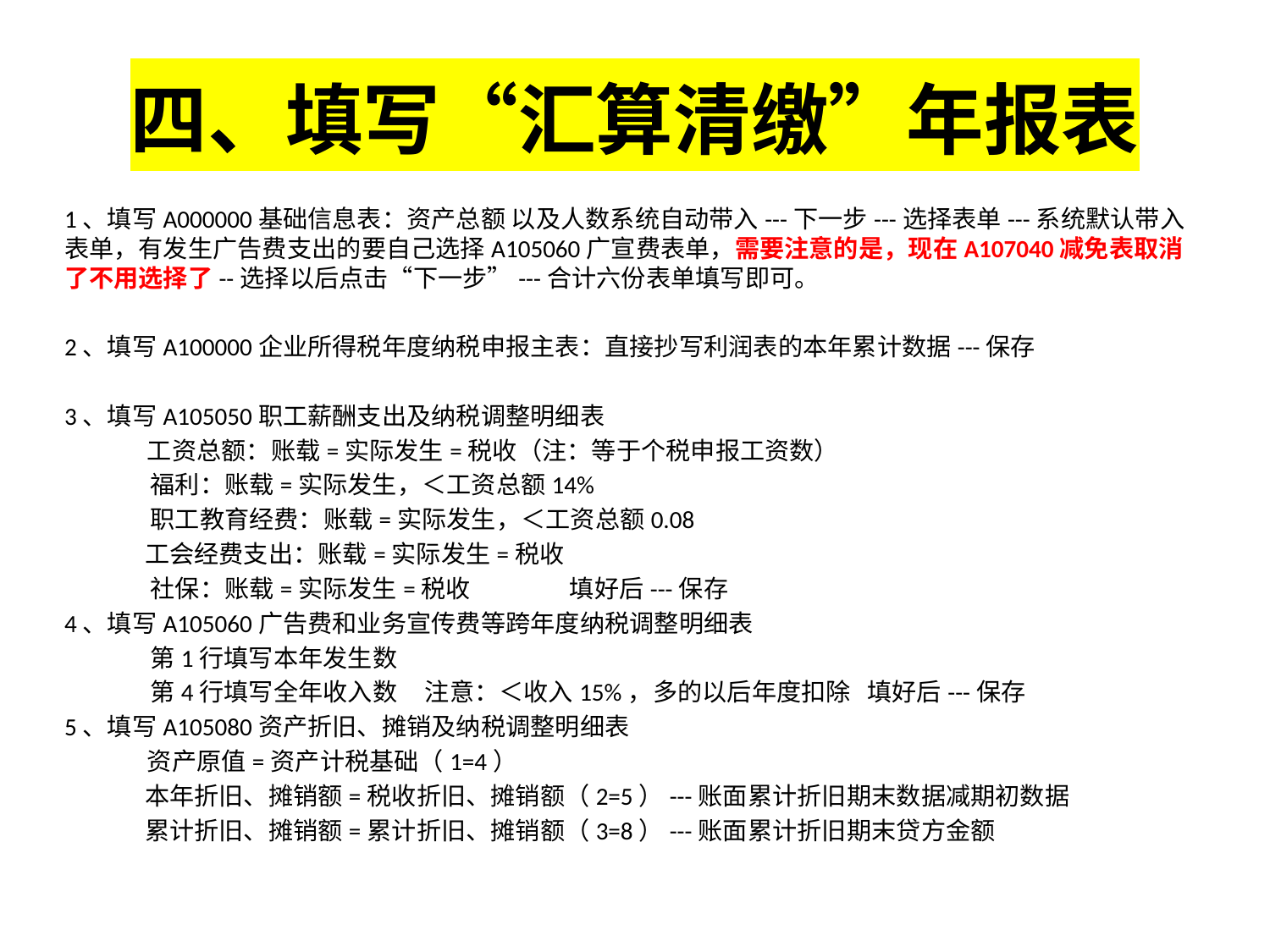

# 四、填写“汇算清缴”年报表
1、填写A000000基础信息表：资产总额 以及人数系统自动带入---下一步---选择表单---系统默认带入表单，有发生广告费支出的要自己选择A105060广宣费表单，需要注意的是，现在A107040减免表取消了不用选择了--选择以后点击“下一步”---合计六份表单填写即可。

2、填写A100000企业所得税年度纳税申报主表：直接抄写利润表的本年累计数据---保存

3、填写A105050职工薪酬支出及纳税调整明细表
              工资总额：账载=实际发生=税收（注：等于个税申报工资数）
   福利：账载=实际发生，＜工资总额14%
   职工教育经费：账载=实际发生，＜工资总额0.08
  工会经费支出：账载=实际发生=税收
   社保：账载=实际发生=税收                  填好后---保存
4、填写A105060广告费和业务宣传费等跨年度纳税调整明细表
   第1行填写本年发生数
   第4行填写全年收入数     注意：＜收入15%，多的以后年度扣除   填好后---保存
5、填写A105080资产折旧、摊销及纳税调整明细表
              资产原值=资产计税基础（1=4）
  本年折旧、摊销额=税收折旧、摊销额（2=5）---账面累计折旧期末数据减期初数据
  累计折旧、摊销额=累计折旧、摊销额（3=8）---账面累计折旧期末贷方金额